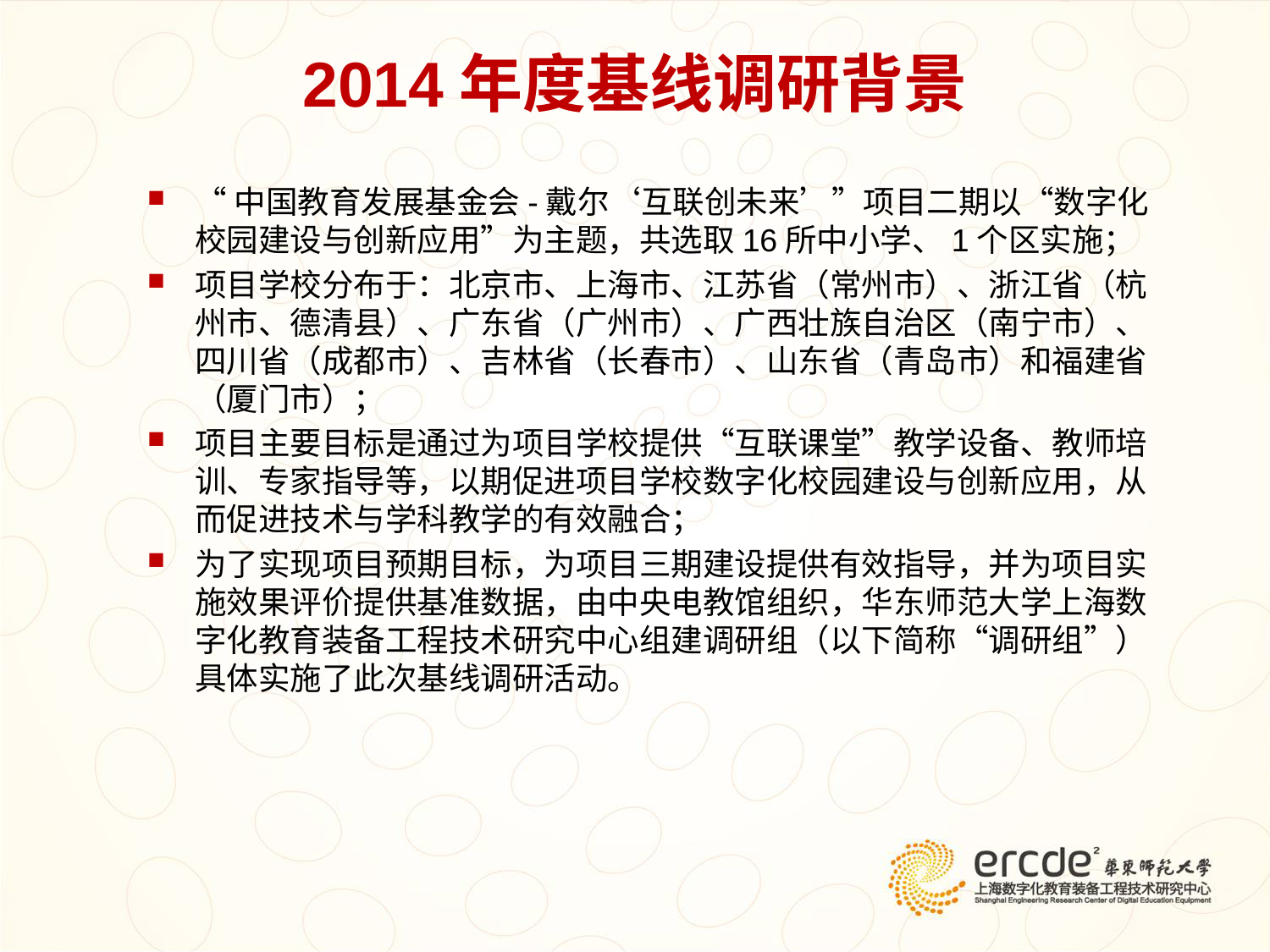

# 2014年度基线调研背景
“中国教育发展基金会-戴尔‘互联创未来’”项目二期以“数字化校园建设与创新应用”为主题，共选取16所中小学、1个区实施；
项目学校分布于：北京市、上海市、江苏省（常州市）、浙江省（杭州市、德清县）、广东省（广州市）、广西壮族自治区（南宁市）、四川省（成都市）、吉林省（长春市）、山东省（青岛市）和福建省（厦门市）；
项目主要目标是通过为项目学校提供“互联课堂”教学设备、教师培训、专家指导等，以期促进项目学校数字化校园建设与创新应用，从而促进技术与学科教学的有效融合；
为了实现项目预期目标，为项目三期建设提供有效指导，并为项目实施效果评价提供基准数据，由中央电教馆组织，华东师范大学上海数字化教育装备工程技术研究中心组建调研组（以下简称“调研组”）具体实施了此次基线调研活动。